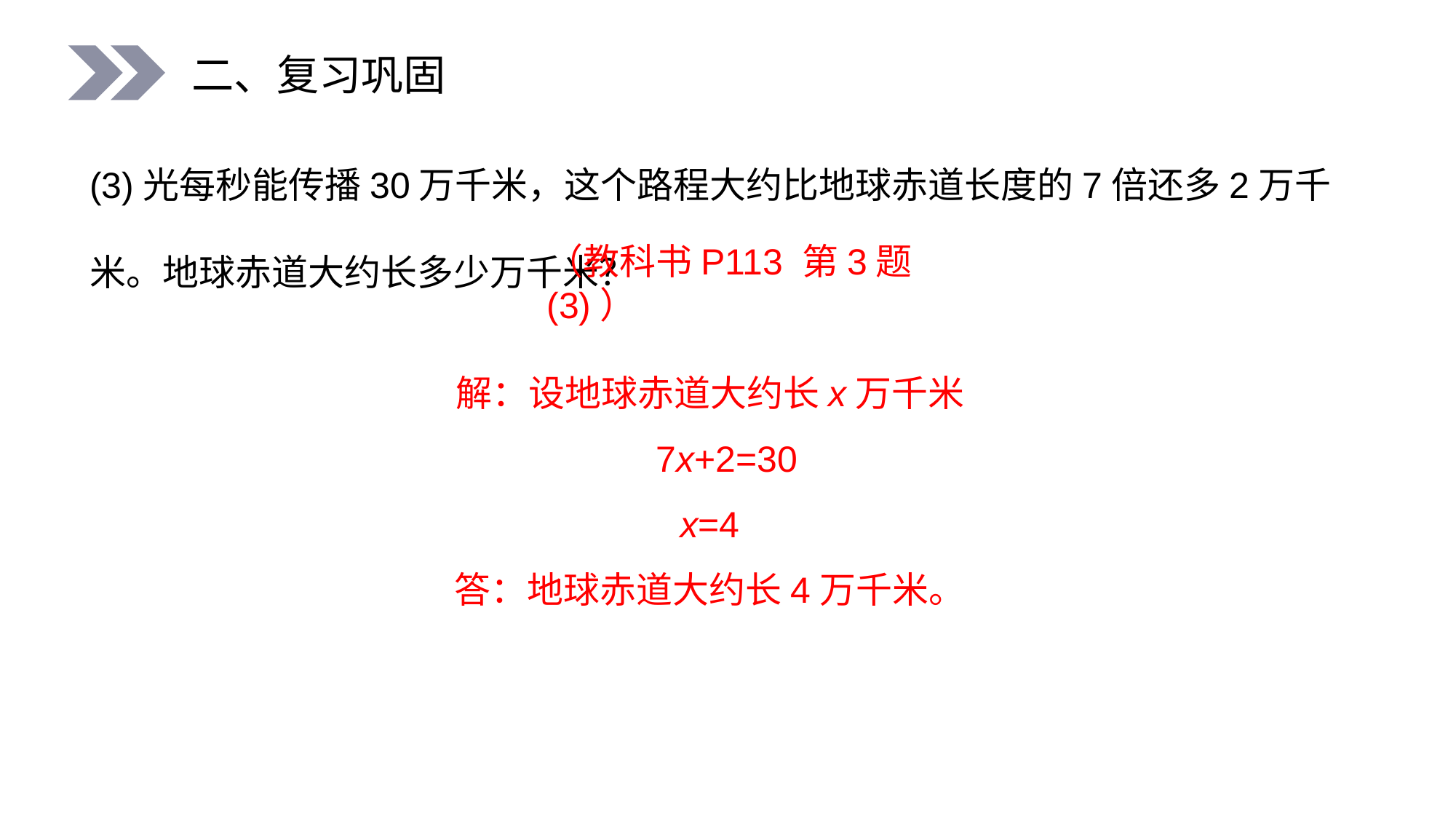

二、复习巩固
(3)光每秒能传播30万千米，这个路程大约比地球赤道长度的7倍还多2万千米。地球赤道大约长多少万千米？
（教科书P113 第3题(3)）
解：设地球赤道大约长x万千米
                         7x+2=30
x=4
答：地球赤道大约长4万千米。